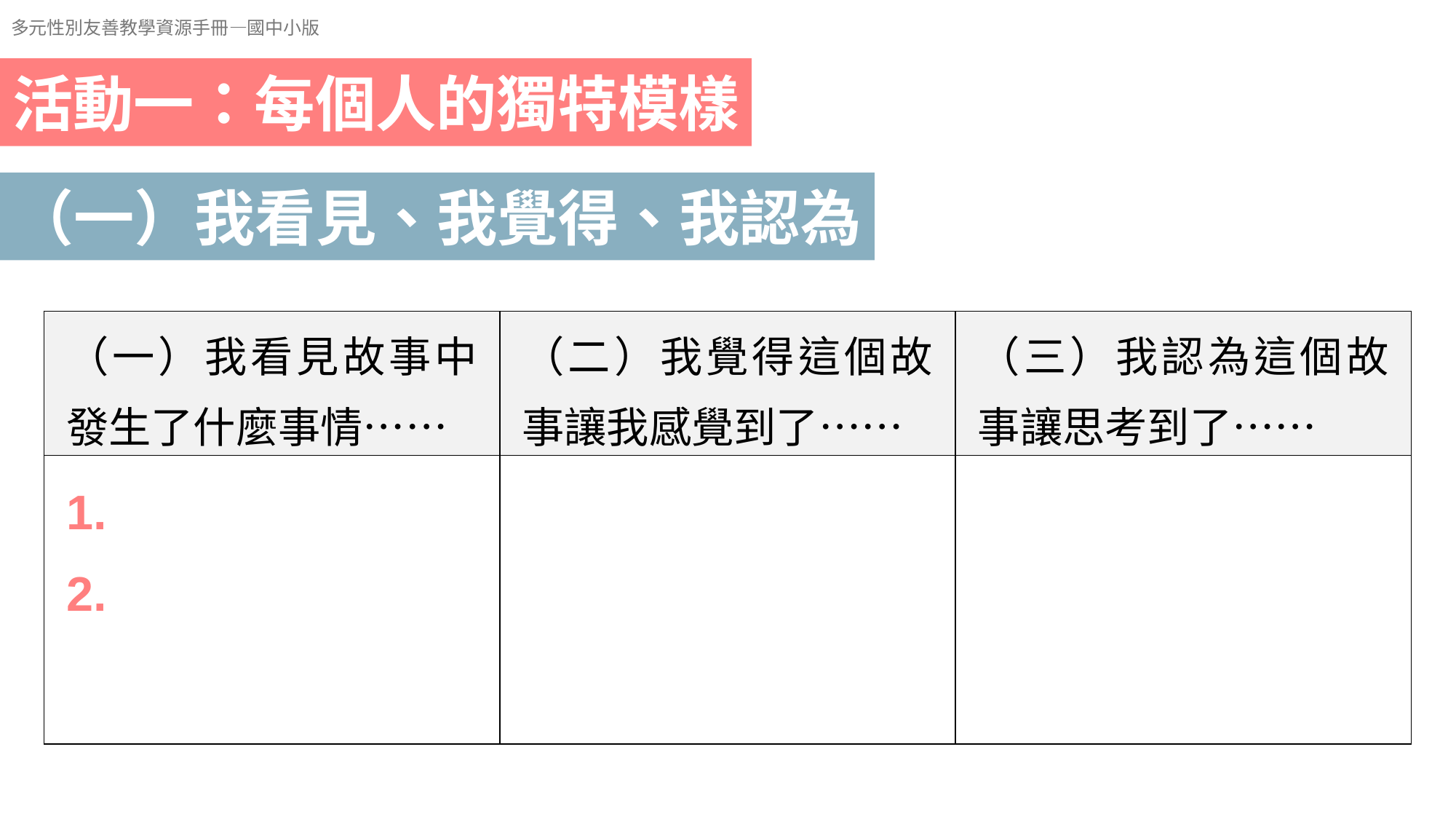

多元性別友善教學資源手冊—國中小版
活動一：每個人的獨特模樣
（一）我看見、我覺得、我認為
| （一）我看見故事中發生了什麼事情⋯⋯ | （二）我覺得這個故事讓我感覺到了⋯⋯ | （三）我認為這個故事讓思考到了⋯⋯ |
| --- | --- | --- |
|  |  |  |
1.
2.